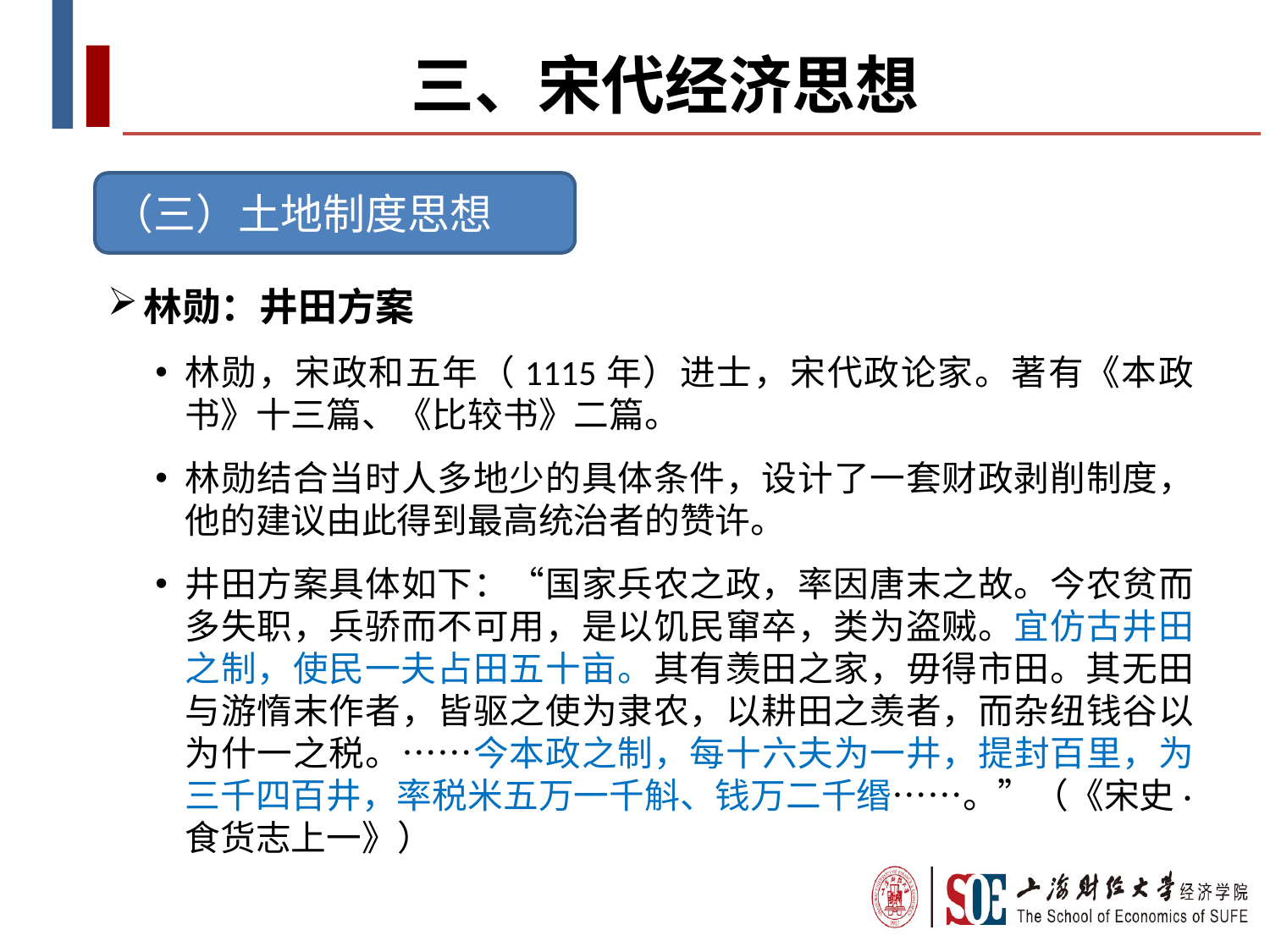

# 三、宋代经济思想
（三）土地制度思想
林勋：井田方案
林勋，宋政和五年（1115年）进士，宋代政论家。著有《本政书》十三篇、《比较书》二篇。
林勋结合当时人多地少的具体条件，设计了一套财政剥削制度，他的建议由此得到最高统治者的赞许。
井田方案具体如下：“国家兵农之政，率因唐末之故。今农贫而多失职，兵骄而不可用，是以饥民窜卒，类为盗贼。宜仿古井田之制，使民一夫占田五十亩。其有羡田之家，毋得市田。其无田与游惰末作者，皆驱之使为隶农，以耕田之羡者，而杂纽钱谷以为什一之税。……今本政之制，每十六夫为一井，提封百里，为三千四百井，率税米五万一千斛、钱万二千缗……。”（《宋史·食货志上一》）